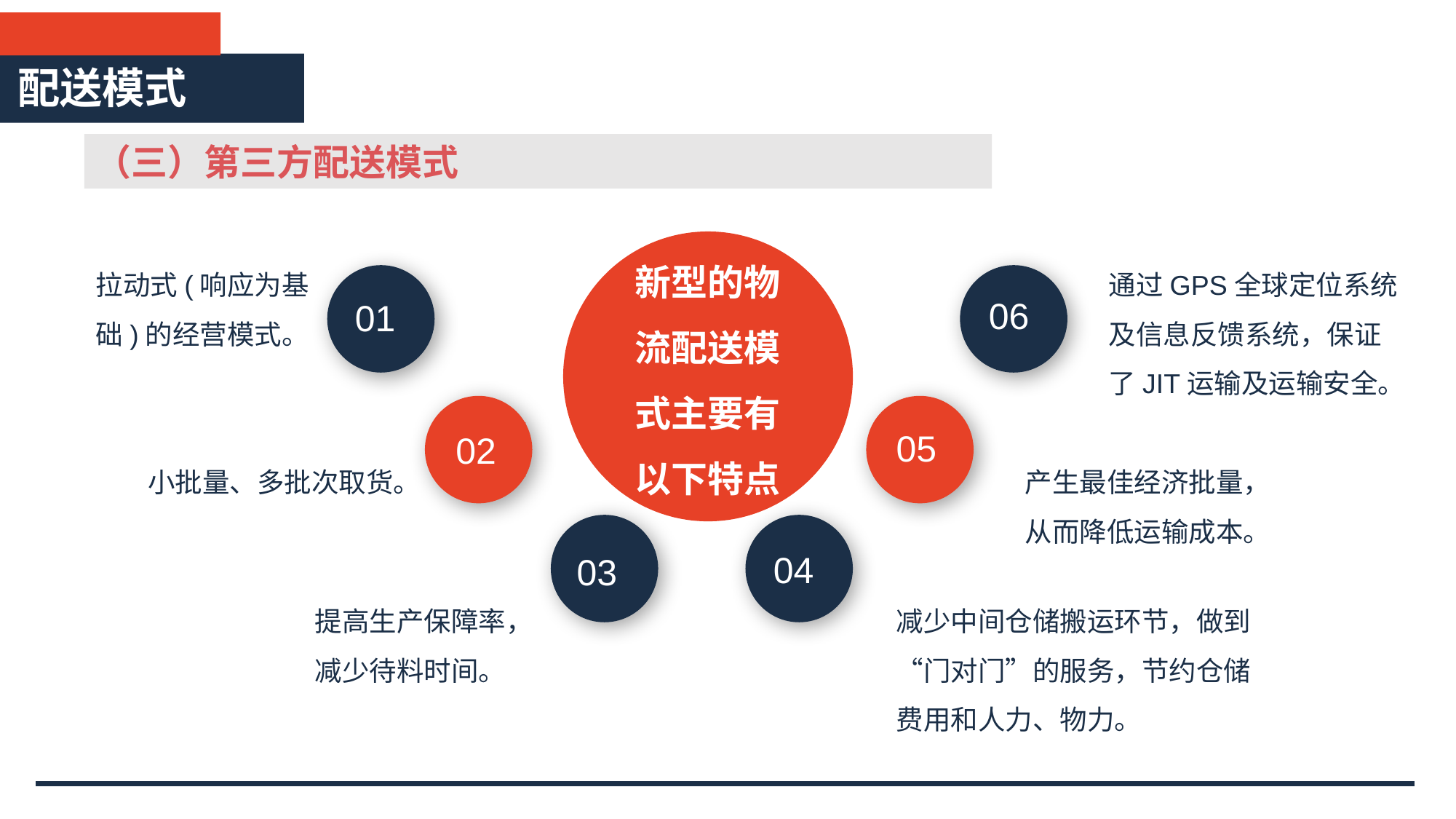

配送模式
（三）第三方配送模式

新型的物流配送模式主要有以下特点
拉动式(响应为基础)的经营模式。
通过GPS全球定位系统及信息反馈系统，保证了JIT运输及运输安全。

01

06

02

05
小批量、多批次取货。
产生最佳经济批量，从而降低运输成本。

03

04
提高生产保障率，减少待料时间。
减少中间仓储搬运环节，做到“门对门”的服务，节约仓储费用和人力、物力。